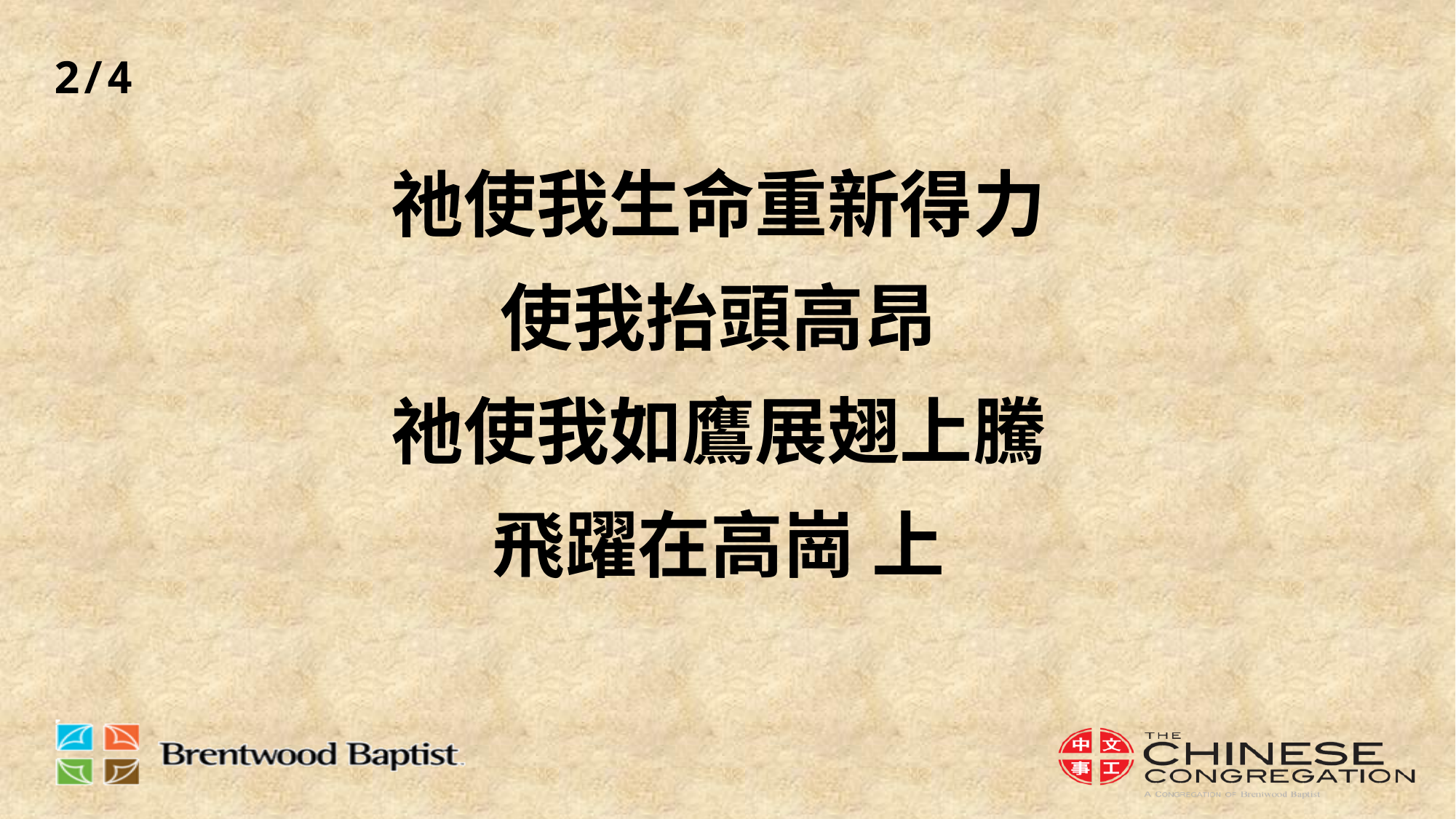

2/4
# 祂使我生命重新得力 使我抬頭高昂 祂使我如鷹展翅上騰 飛躍在高崗 上